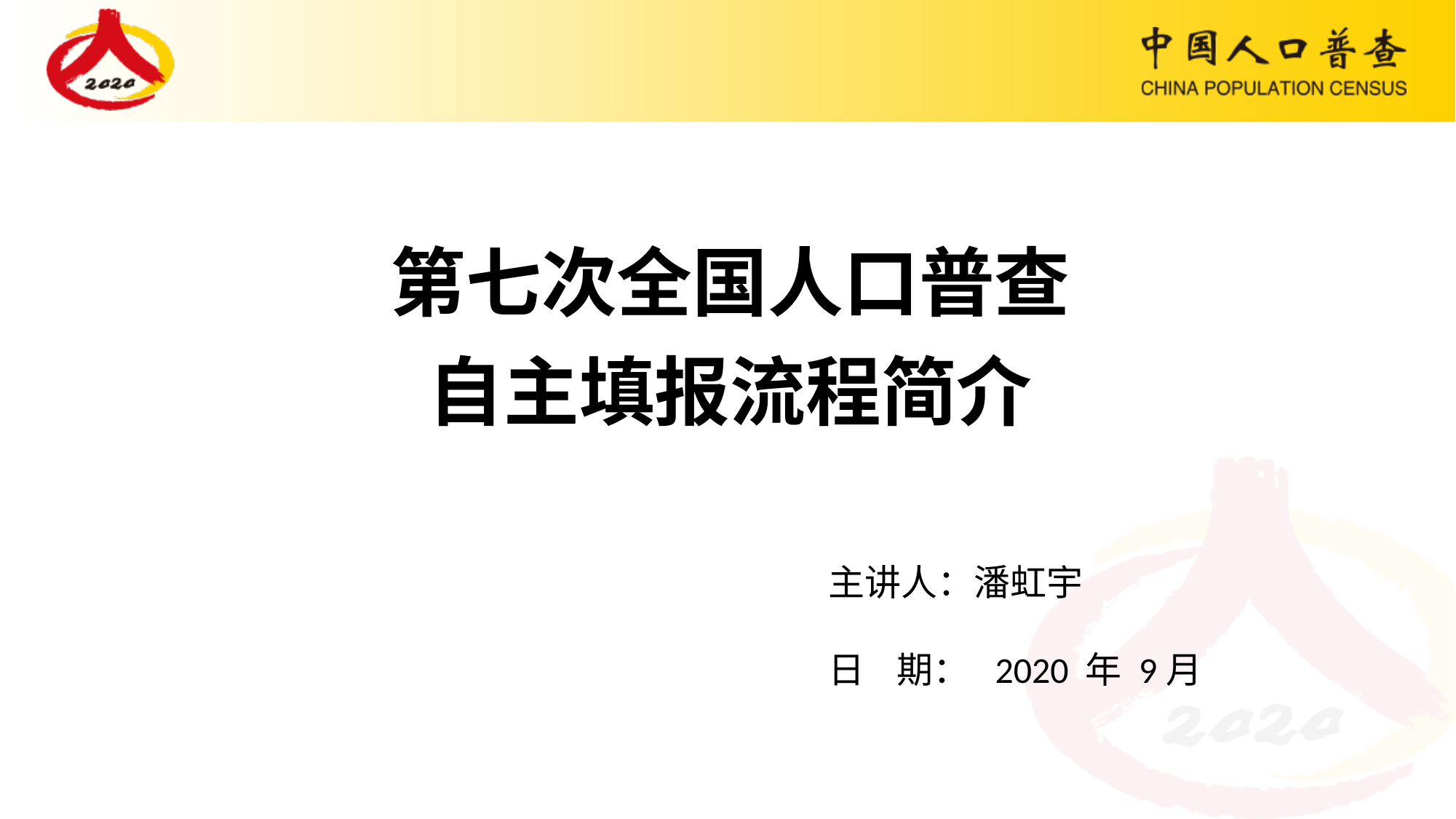

# 第七次全国人口普查 自主填报流程简介
主讲人：潘虹宇

日    期：  2020 年 9月
1